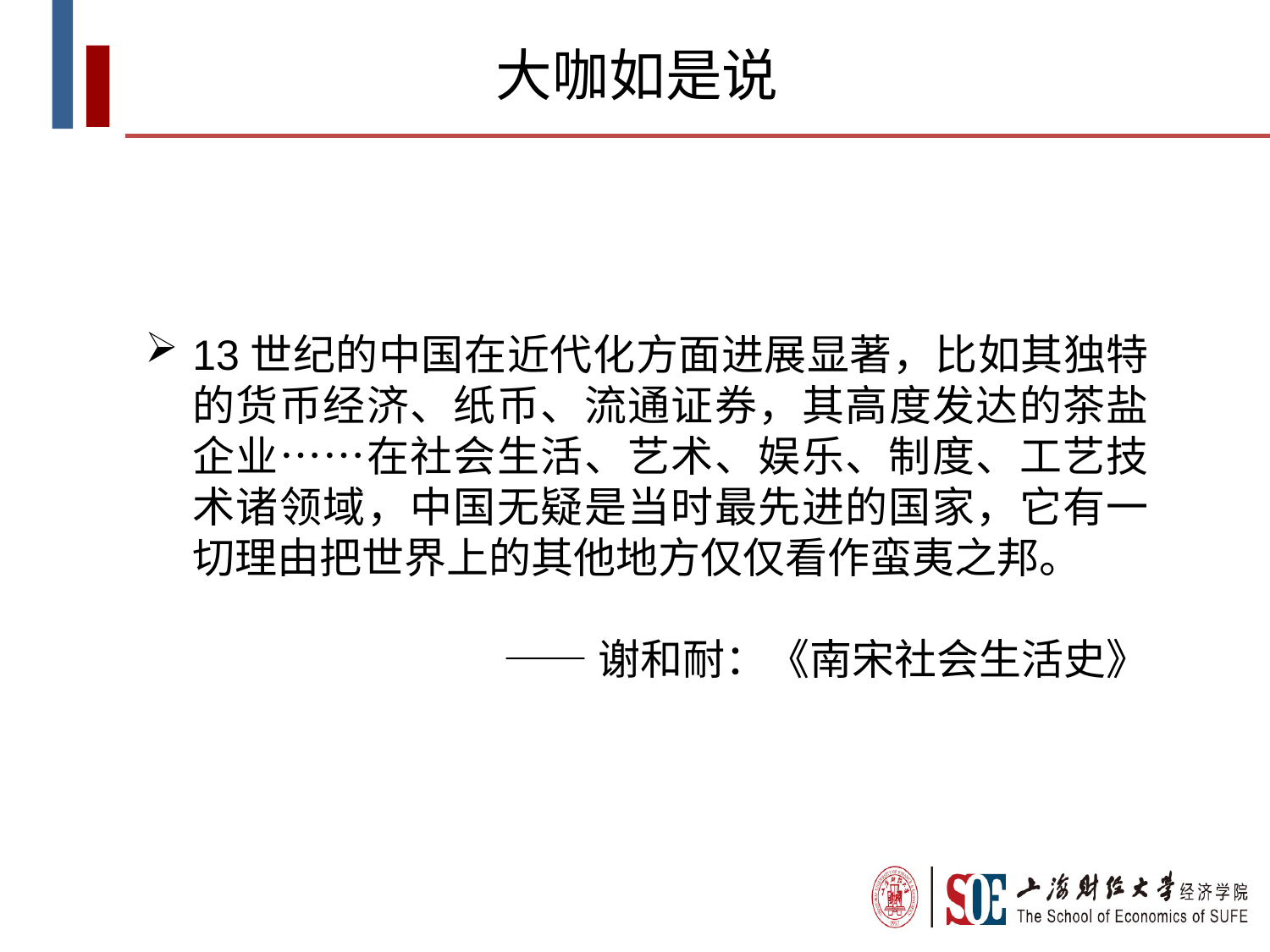

大咖如是说

13世纪的中国在近代化方面进展显著，比如其独特的货币经济、纸币、流通证券，其高度发达的茶盐企业……在社会生活、艺术、娱乐、制度、工艺技术诸领域，中国无疑是当时最先进的国家，它有一切理由把世界上的其他地方仅仅看作蛮夷之邦。

——谢和耐：《南宋社会生活史》